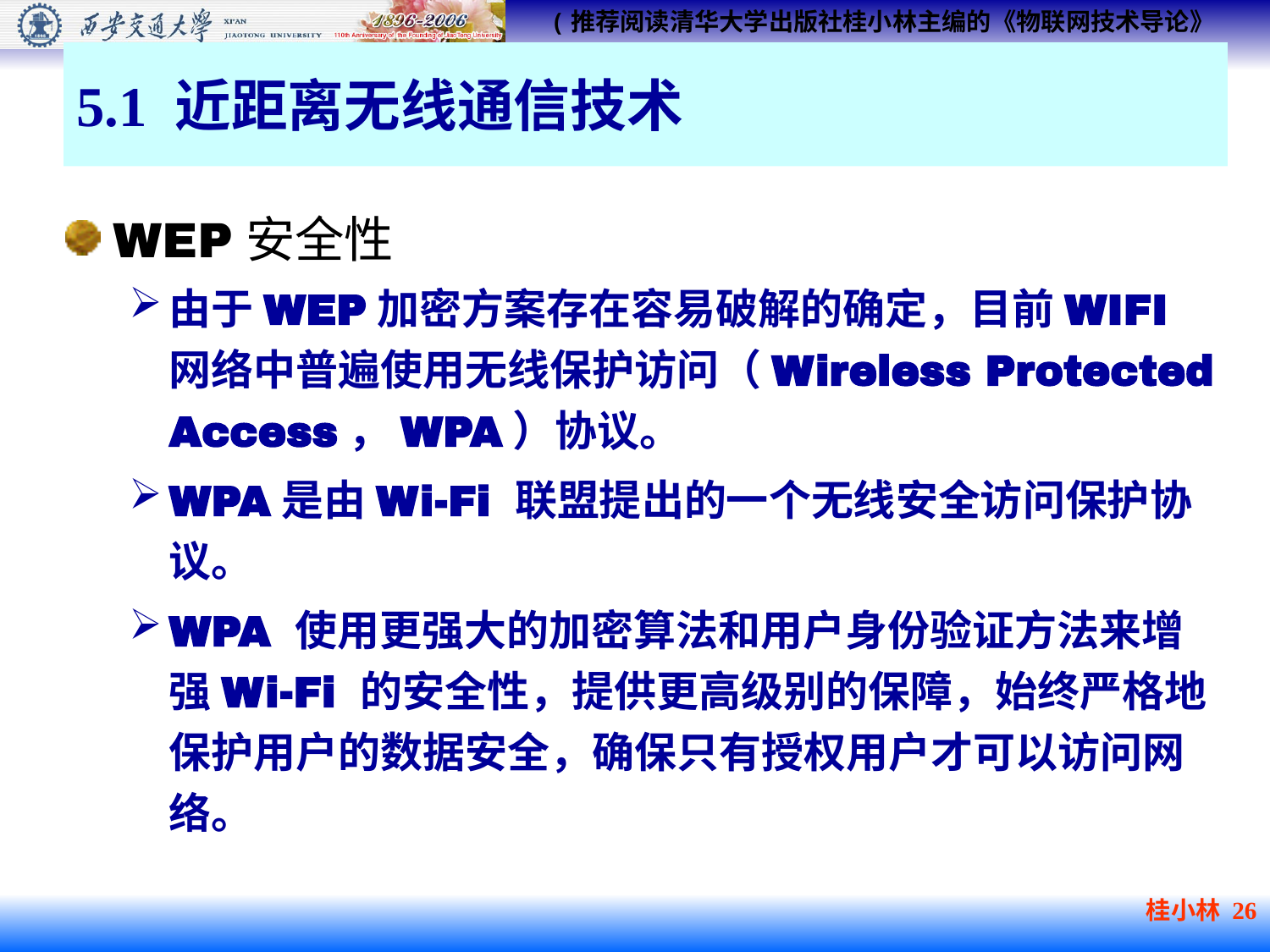

# 5.1 近距离无线通信技术
WEP安全性
由于WEP加密方案存在容易破解的确定，目前WIFI网络中普遍使用无线保护访问（Wireless Protected Access，WPA）协议。
WPA是由Wi-Fi 联盟提出的一个无线安全访问保护协议。
WPA 使用更强大的加密算法和用户身份验证方法来增强Wi-Fi 的安全性，提供更高级别的保障，始终严格地保护用户的数据安全，确保只有授权用户才可以访问网络。

桂小林 26